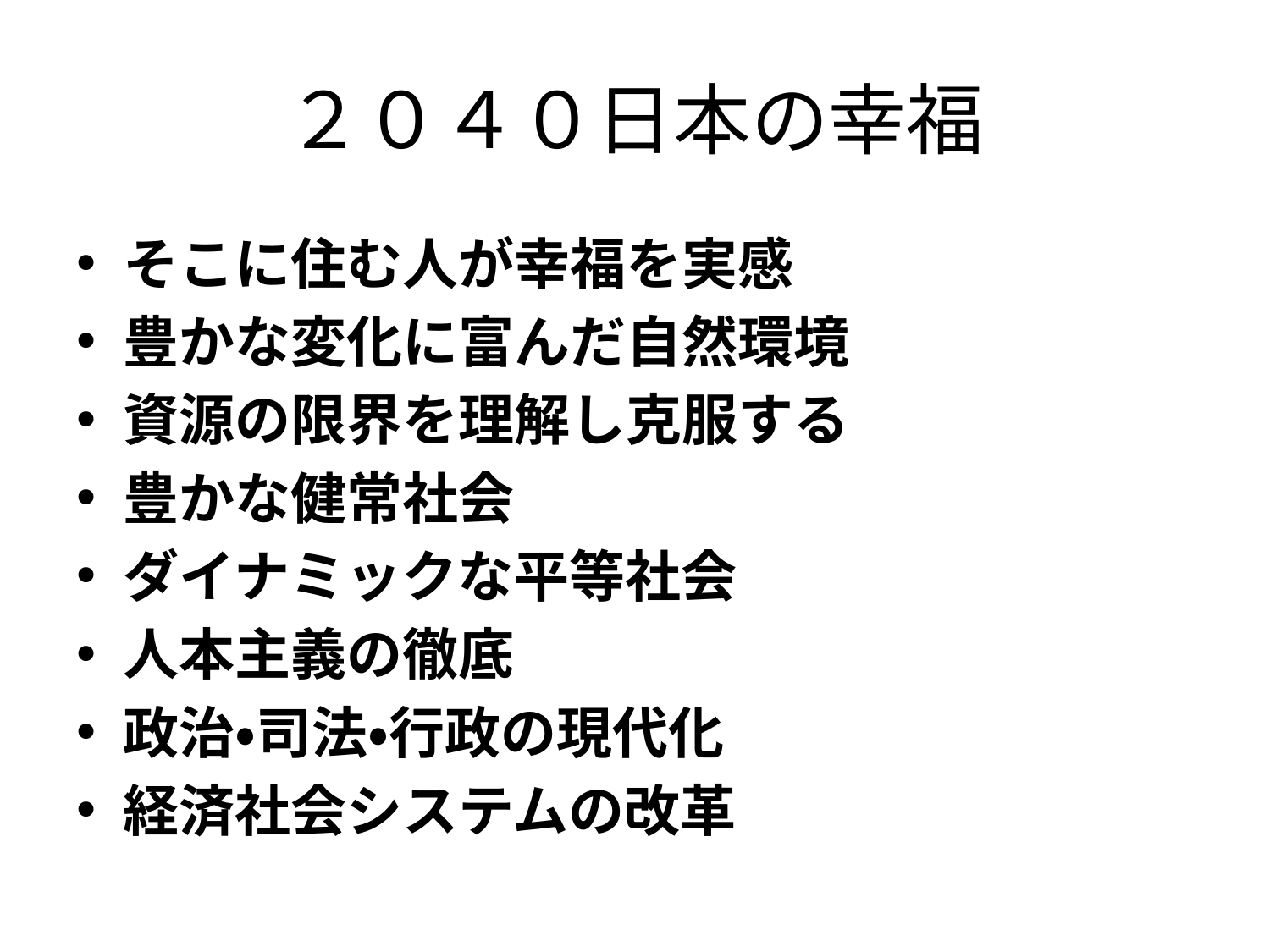

# ２０４０日本の幸福
そこに住む人が幸福を実感
豊かな変化に富んだ自然環境
資源の限界を理解し克服する
豊かな健常社会
ダイナミックな平等社会
人本主義の徹底
政治・司法・行政の現代化
経済社会システムの改革